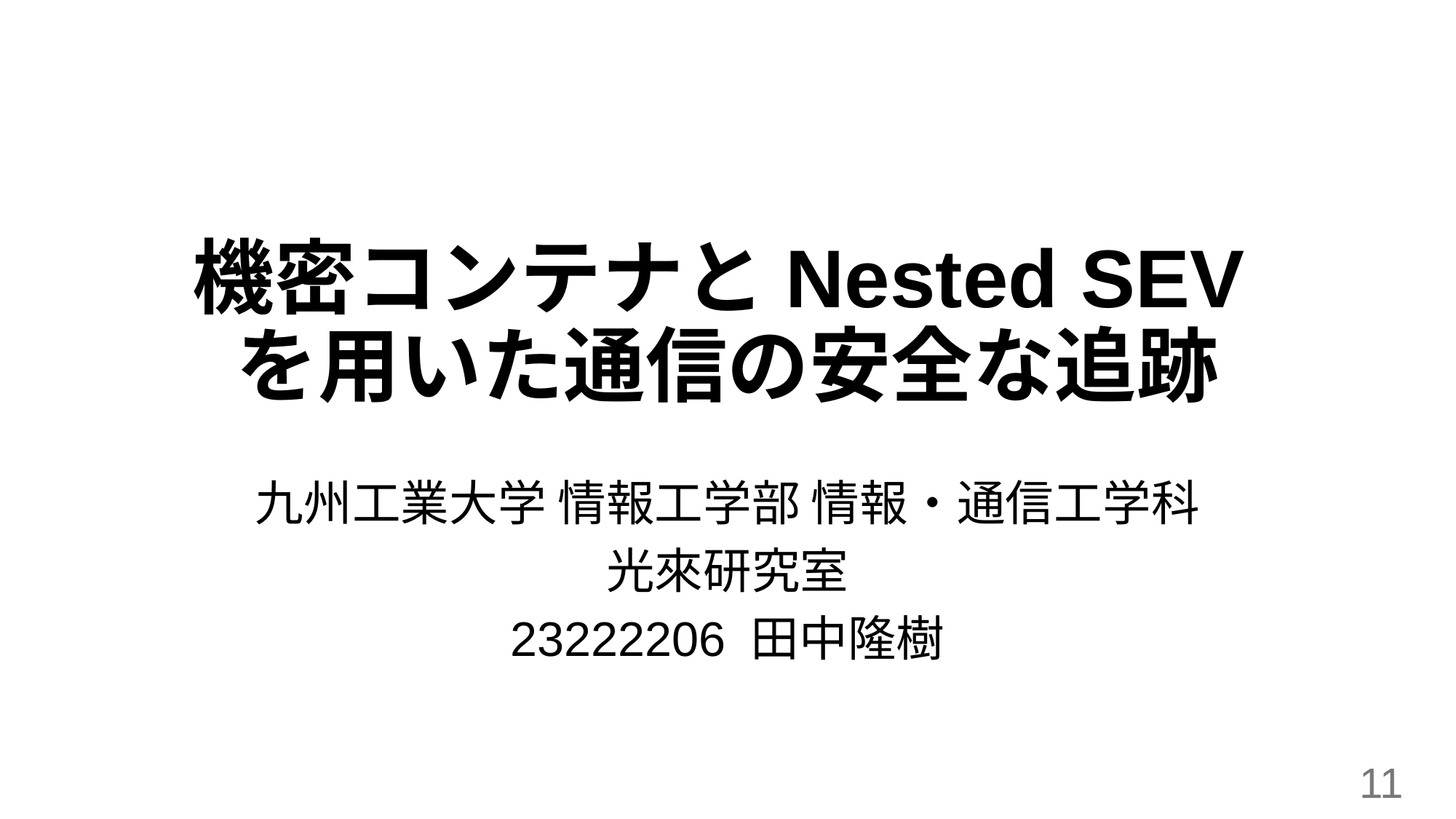

# 機密コンテナとNested SEVを用いた通信の安全な追跡
九州工業大学 情報工学部 情報・通信工学科
光來研究室
23222206 田中隆樹
11